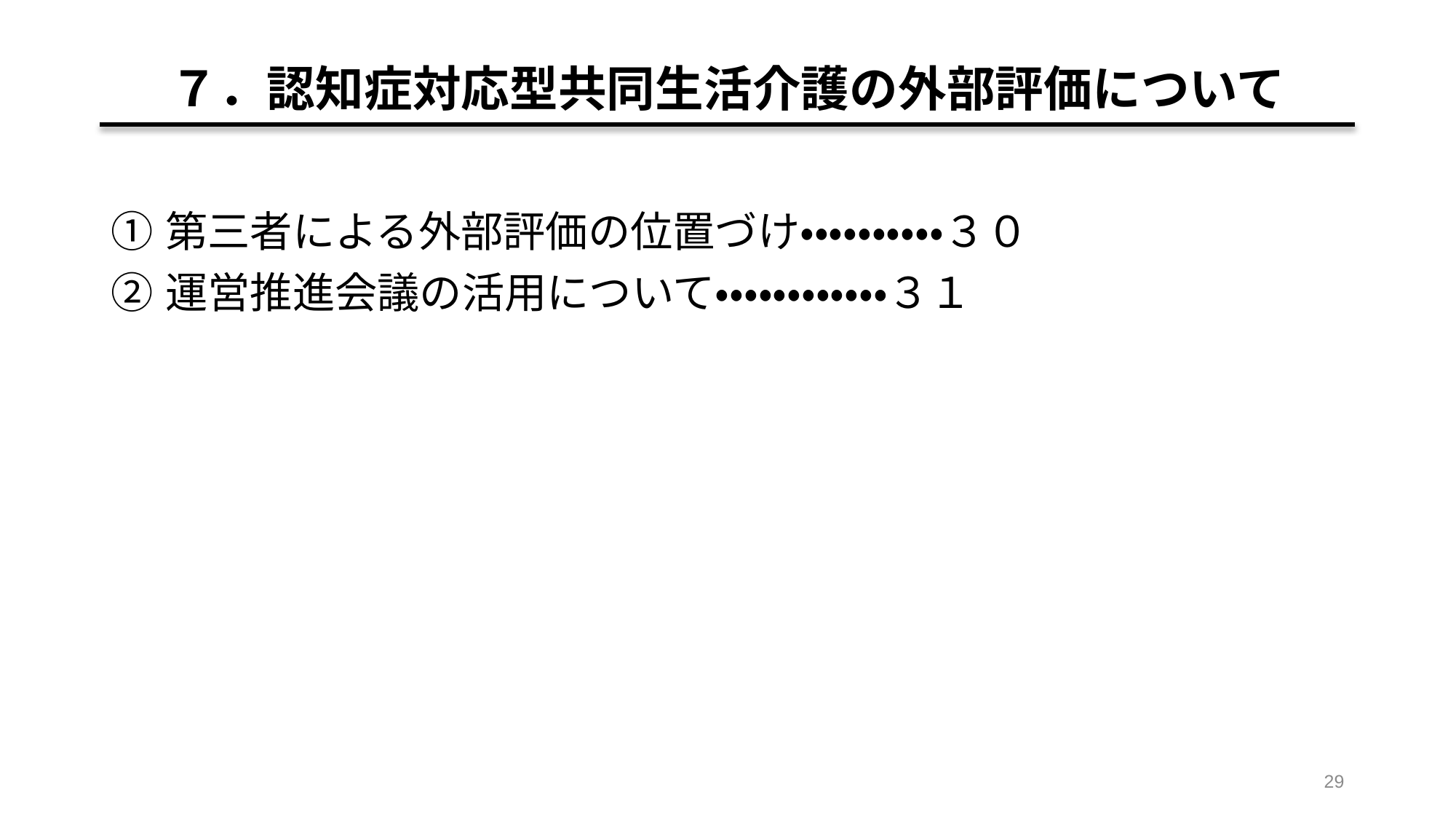

# ７．認知症対応型共同生活介護の外部評価について
第三者による外部評価の位置づけ・・・・・・・・・・３０
運営推進会議の活用について・・・・・・・・・・・・３１
29